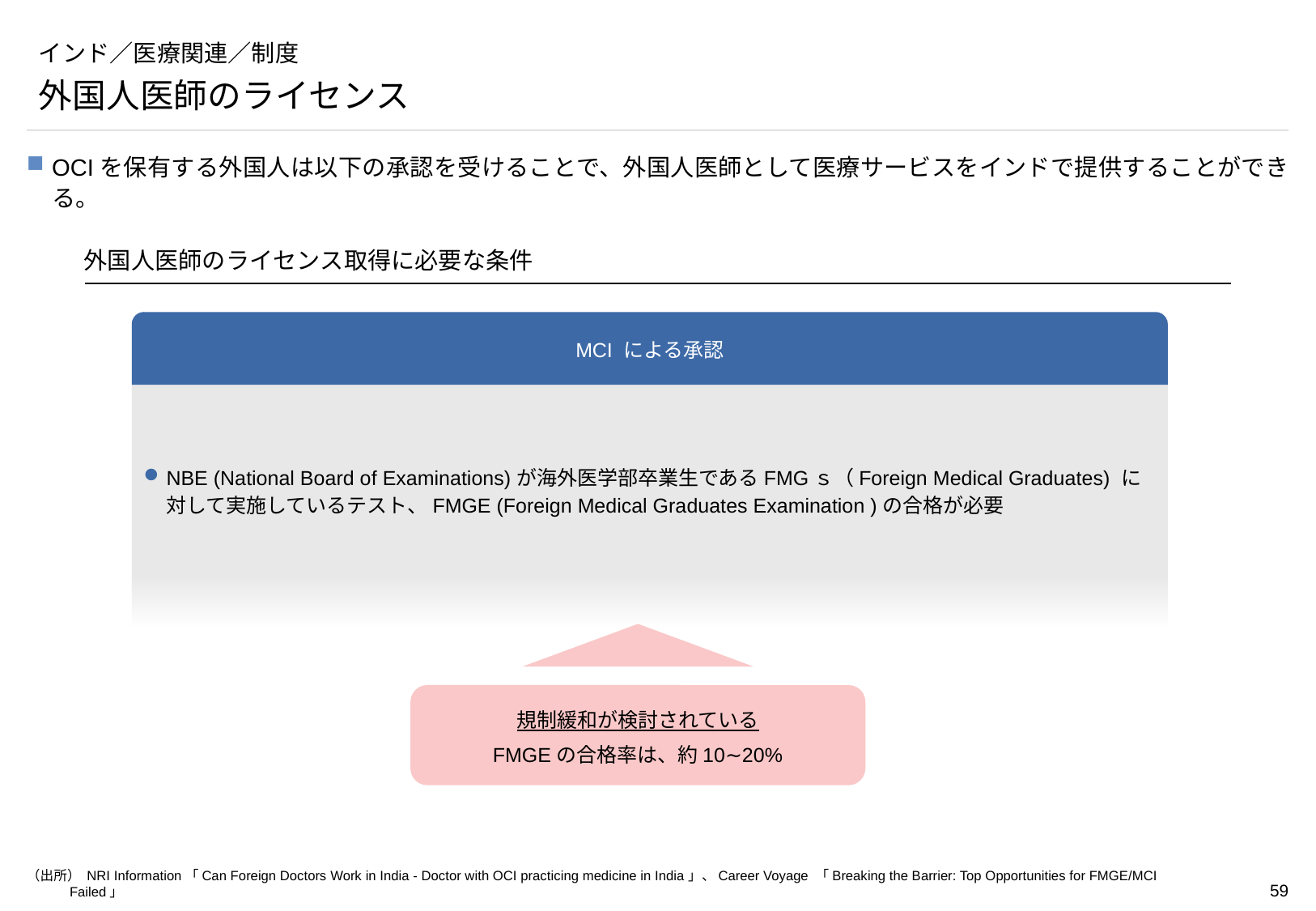

# インド／医療関連／制度
外国人医師のライセンス
OCIを保有する外国人は以下の承認を受けることで、外国人医師として医療サービスをインドで提供することができる。
外国人医師のライセンス取得に必要な条件
MCI による承認

NBE (National Board of Examinations)が海外医学部卒業生であるFMGｓ（Foreign Medical Graduates) に対して実施しているテスト、FMGE (Foreign Medical Graduates Examination )の合格が必要

規制緩和が検討されている
FMGEの合格率は、約10∼20%
（出所） NRI Information「Can Foreign Doctors Work in India - Doctor with OCI practicing medicine in India」、Career Voyage 「Breaking the Barrier: Top Opportunities for FMGE/MCI Failed」